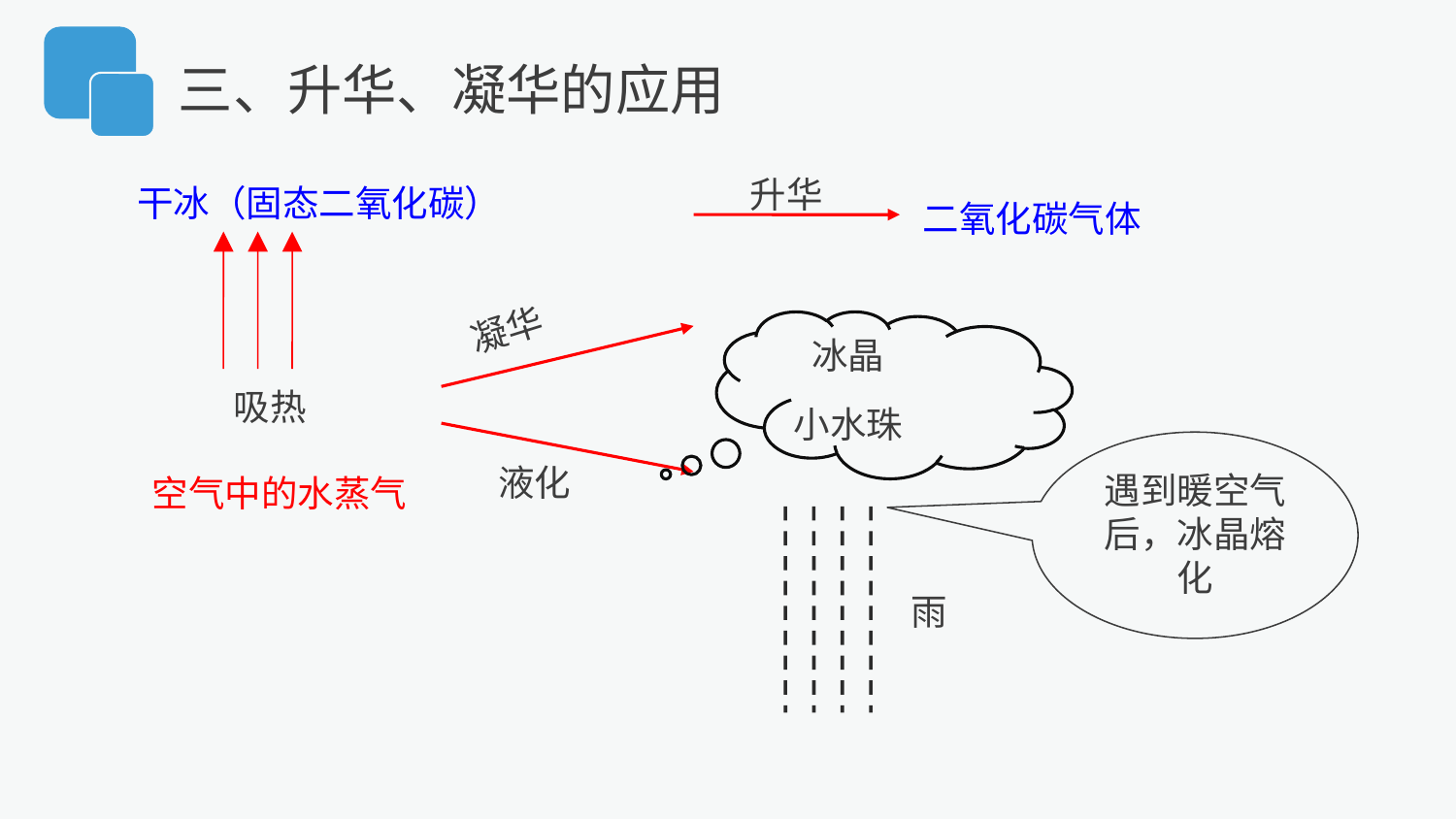

三、升华、凝华的应用
升华
干冰（固态二氧化碳）
二氧化碳气体

凝华

冰晶
小水珠
吸热
遇到暖空气后，冰晶熔化
液化
空气中的水蒸气

雨